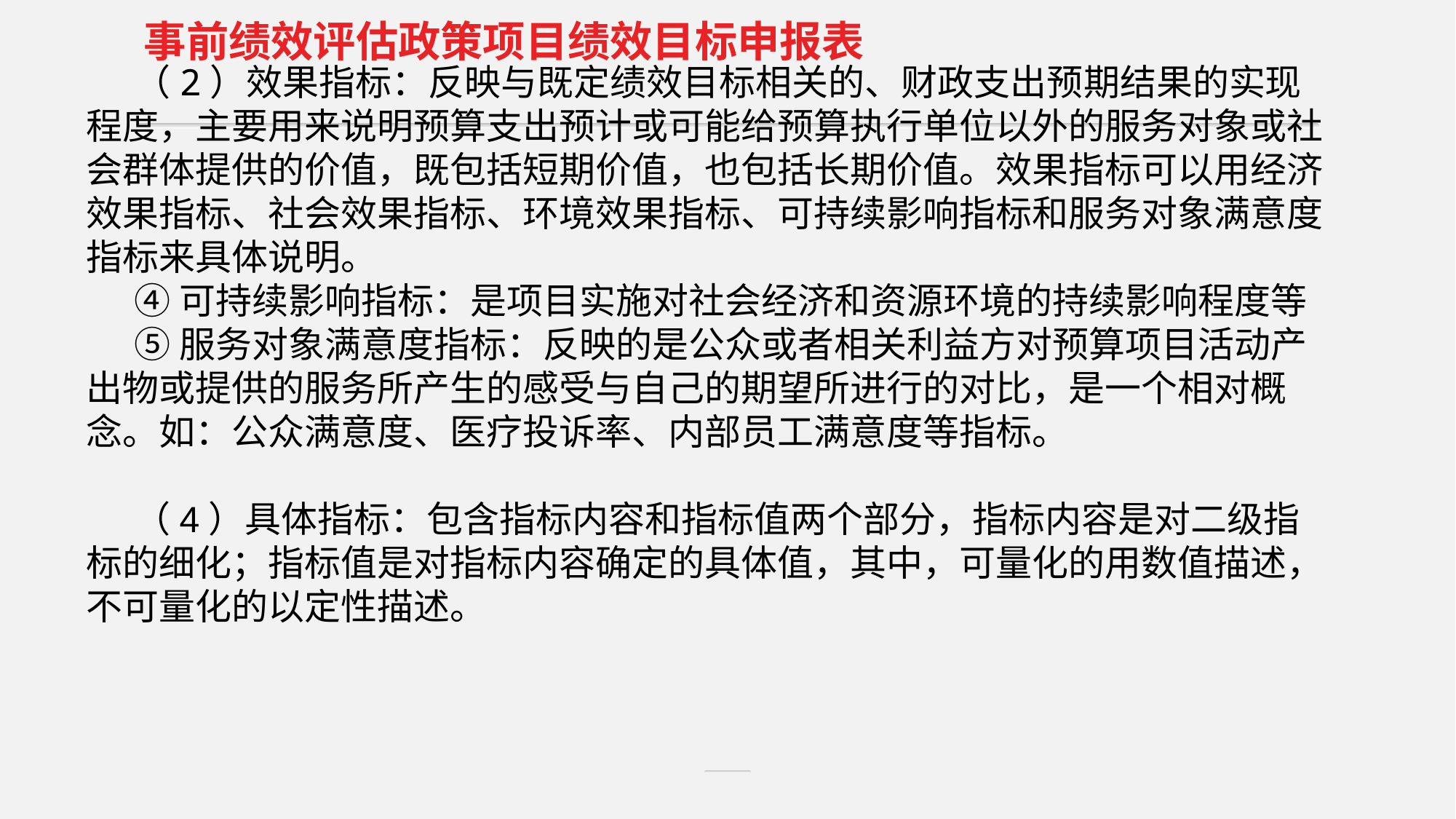

事前绩效评估政策项目绩效目标申报表
（2）效果指标：反映与既定绩效目标相关的、财政支出预期结果的实现程度，主要用来说明预算支出预计或可能给预算执行单位以外的服务对象或社会群体提供的价值，既包括短期价值，也包括长期价值。效果指标可以用经济效果指标、社会效果指标、环境效果指标、可持续影响指标和服务对象满意度指标来具体说明。
④可持续影响指标：是项目实施对社会经济和资源环境的持续影响程度等
⑤服务对象满意度指标：反映的是公众或者相关利益方对预算项目活动产出物或提供的服务所产生的感受与自己的期望所进行的对比，是一个相对概念。如：公众满意度、医疗投诉率、内部员工满意度等指标。

（4）具体指标：包含指标内容和指标值两个部分，指标内容是对二级指标的细化；指标值是对指标内容确定的具体值，其中，可量化的用数值描述，不可量化的以定性描述。
45